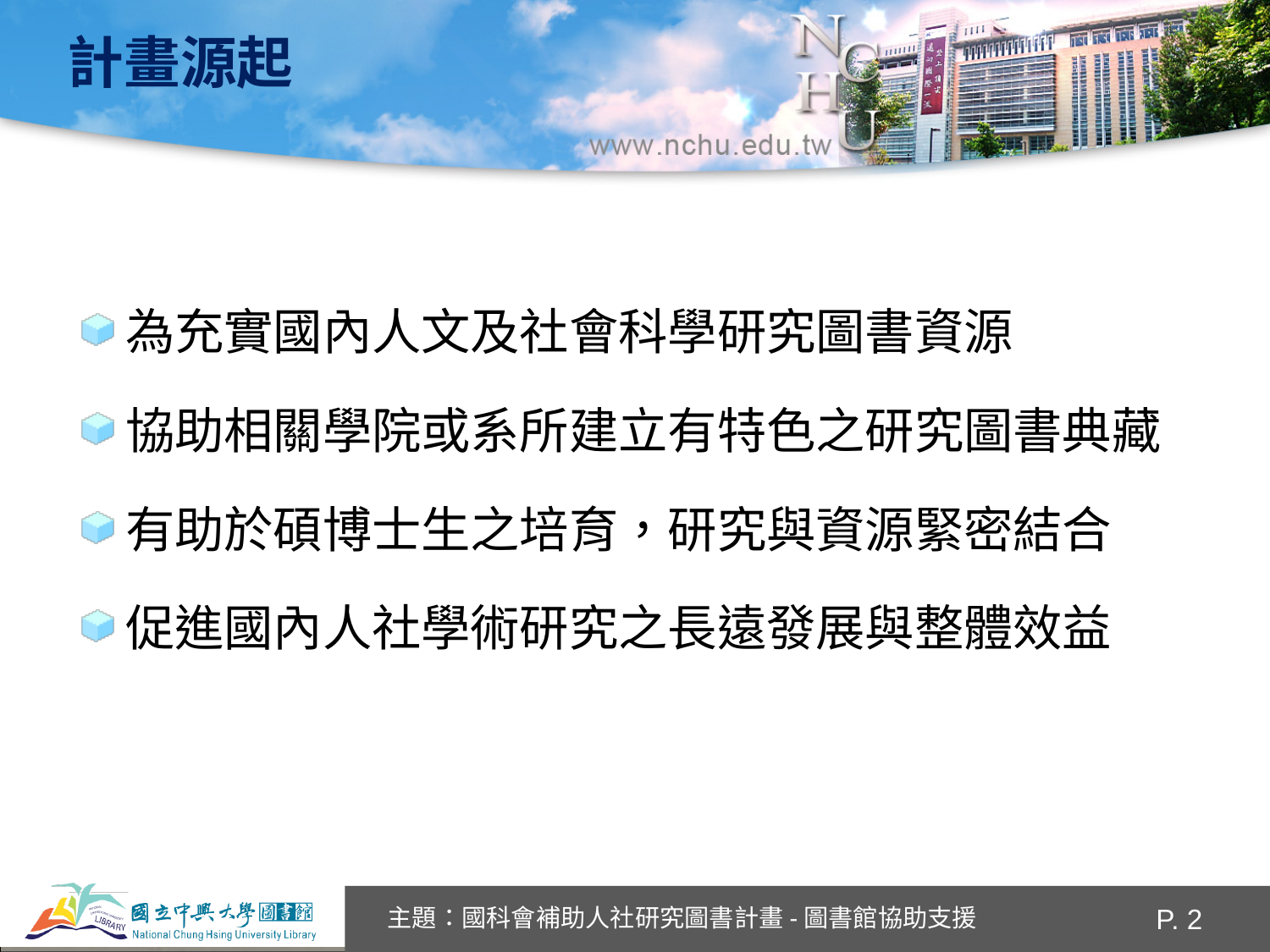

# 計畫源起
為充實國內人文及社會科學研究圖書資源
協助相關學院或系所建立有特色之研究圖書典藏
有助於碩博士生之培育，研究與資源緊密結合
促進國內人社學術研究之長遠發展與整體效益